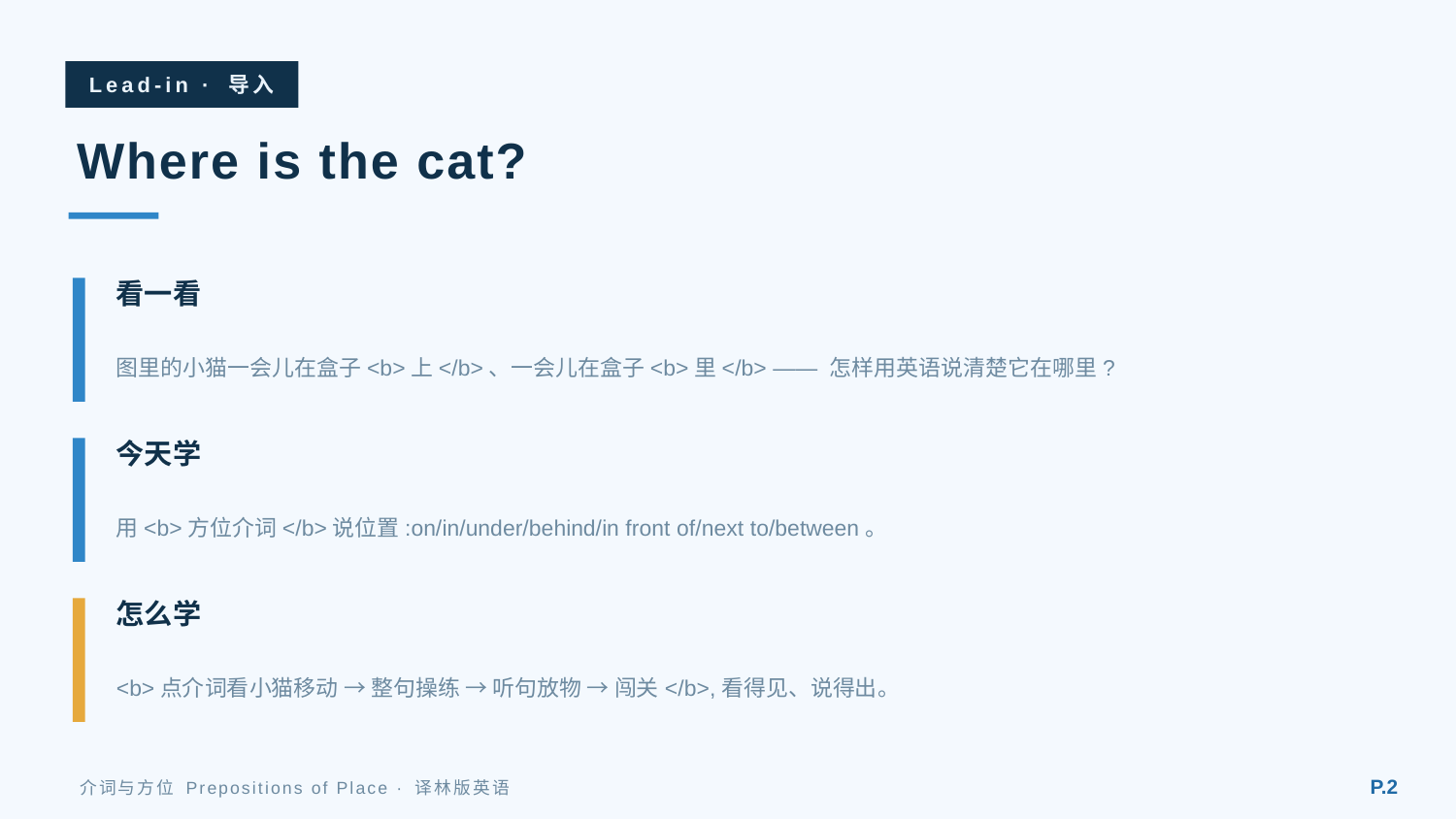

Lead-in · 导入

Where is the cat?

看一看

图里的小猫一会儿在盒子<b>上</b>、一会儿在盒子<b>里</b> —— 怎样用英语说清楚它在哪里?
今天学

用<b>方位介词</b>说位置:on/in/under/behind/in front of/next to/between。
怎么学

<b>点介词看小猫移动 → 整句操练 → 听句放物 → 闯关</b>,看得见、说得出。
P.2
介词与方位 Prepositions of Place · 译林版英语